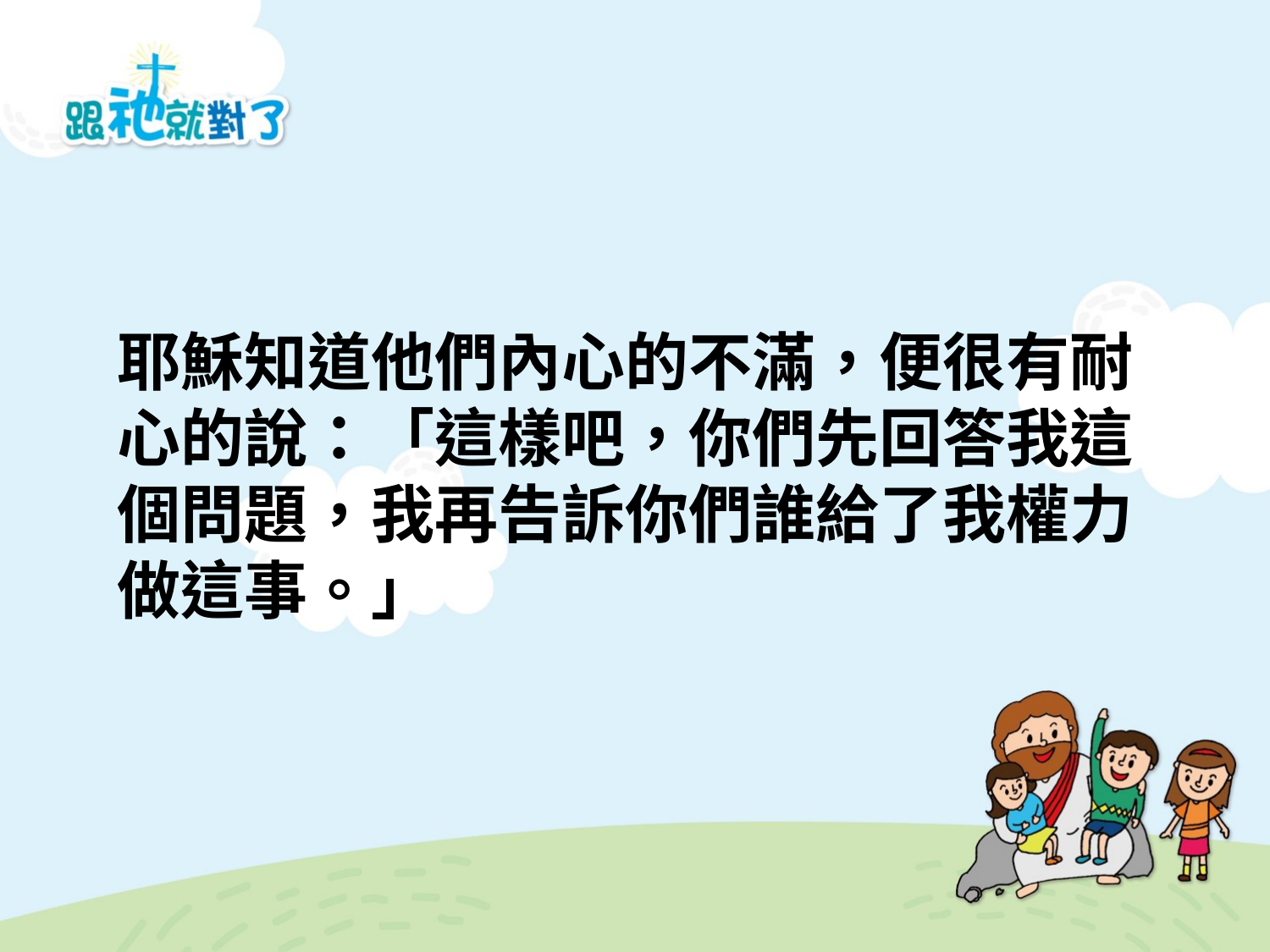

耶穌知道他們內心的不滿，便很有耐心的說：「這樣吧，你們先回答我這個問題，我再告訴你們誰給了我權力做這事。」